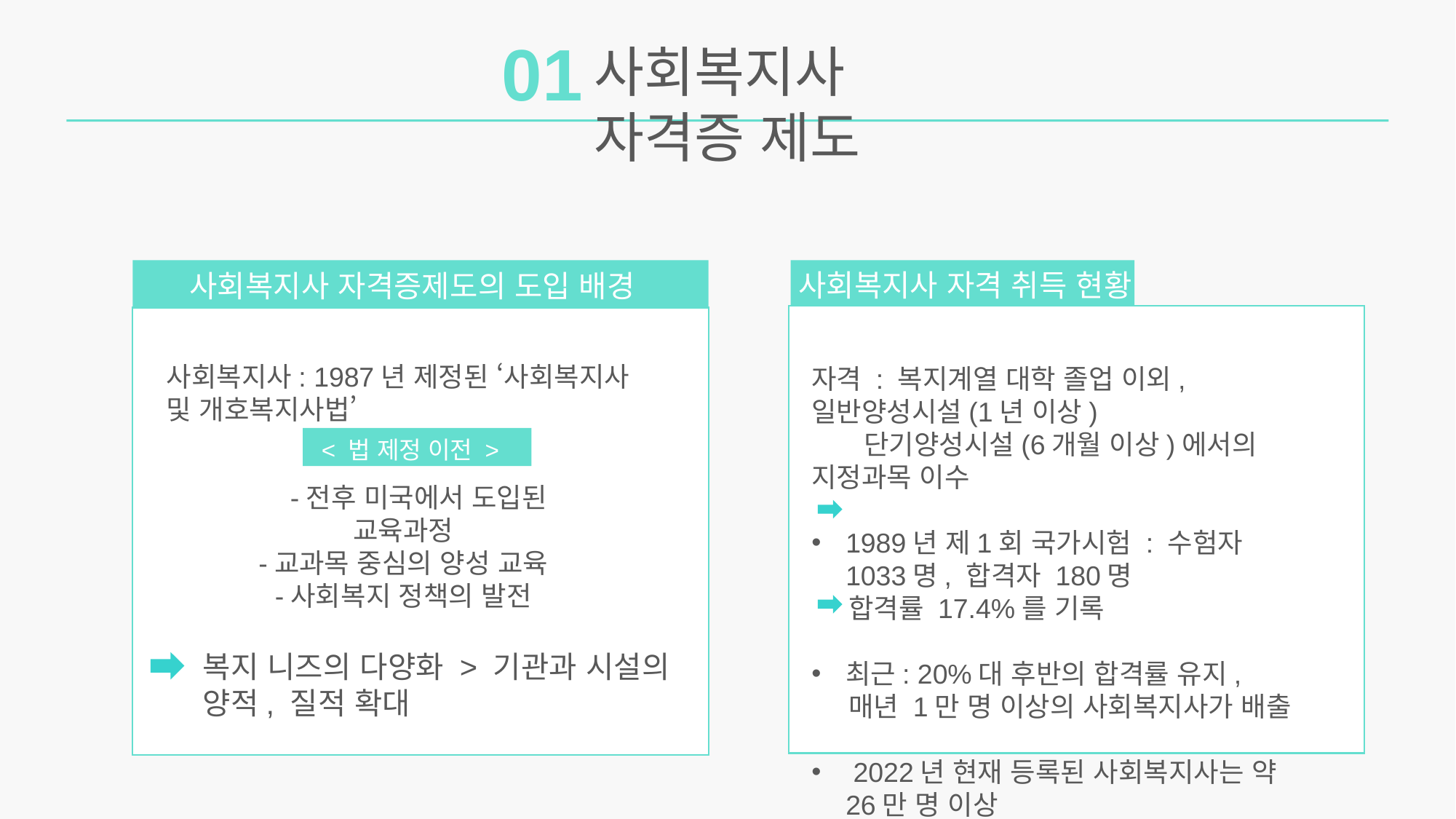

01
사회복지사 자격증 제도

사회복지사 자격증제도의 도입 배경

사회복지사: 1987년 제정된 ‘사회복지사 및 개호복지사법’

    -전후 미국에서 도입된 교육과정
-교과목 중심의 양성 교육
-사회복지 정책의 발전

복지 니즈의 다양화 > 기관과 시설의 양적, 질적 확대

사회복지사 자격 취득 현황

자격 : 복지계열 대학 졸업 이외, 일반양성시설(1년 이상)
      단기양성시설(6개월 이상)에서의 지정과목 이수

1989년 제1회 국가시험 : 수험자 1033명, 합격자 180명
    합격률 17.4%를 기록

최근: 20%대 후반의 합격률 유지,
    매년 1만 명 이상의 사회복지사가 배출

 2022년 현재 등록된 사회복지사는 약 26만 명 이상
’

현황

< 법 제정 이전 >